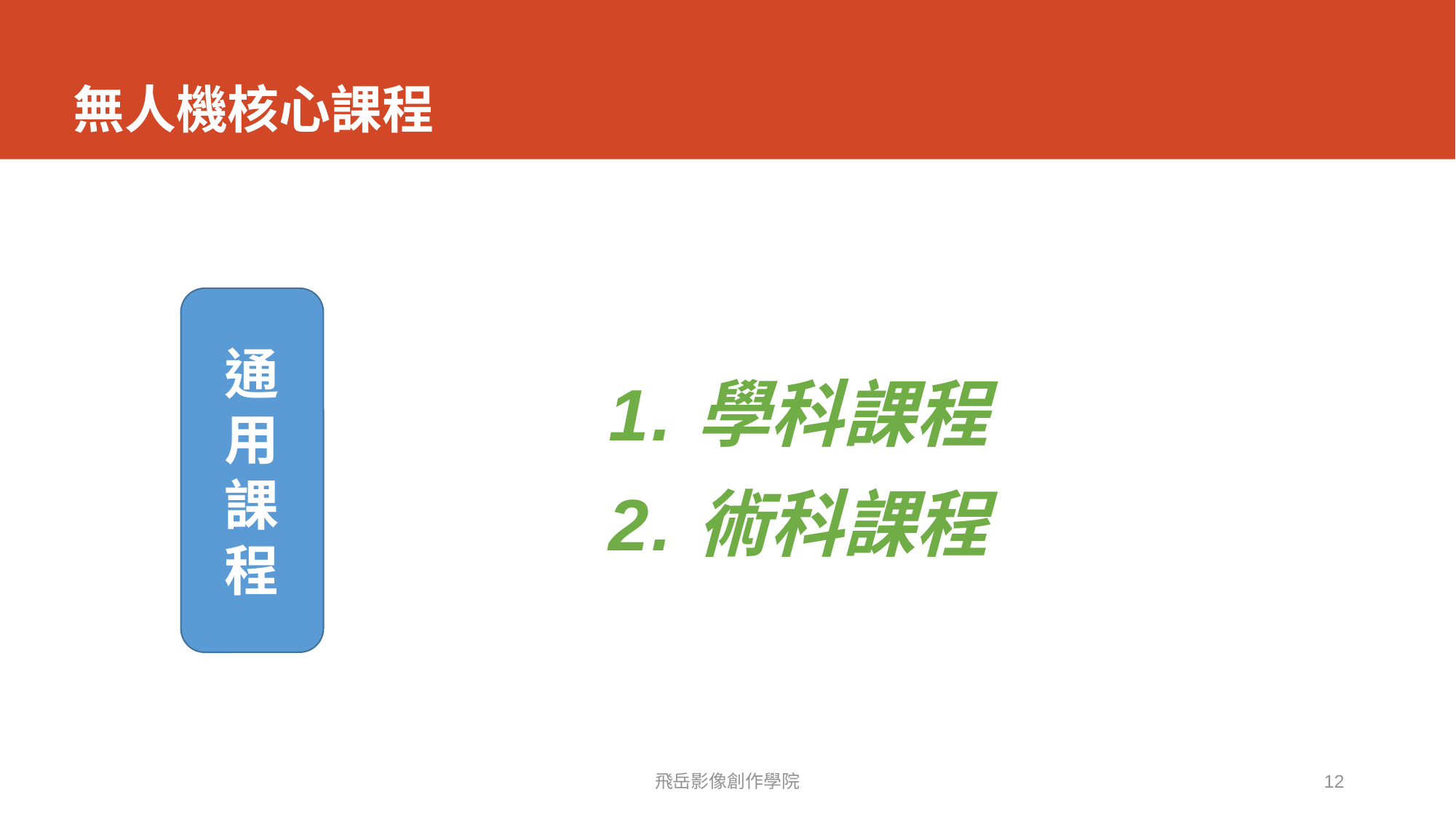

# 無人機核心課程
通用
課
程
學科課程
術科課程
飛岳影像創作學院
12